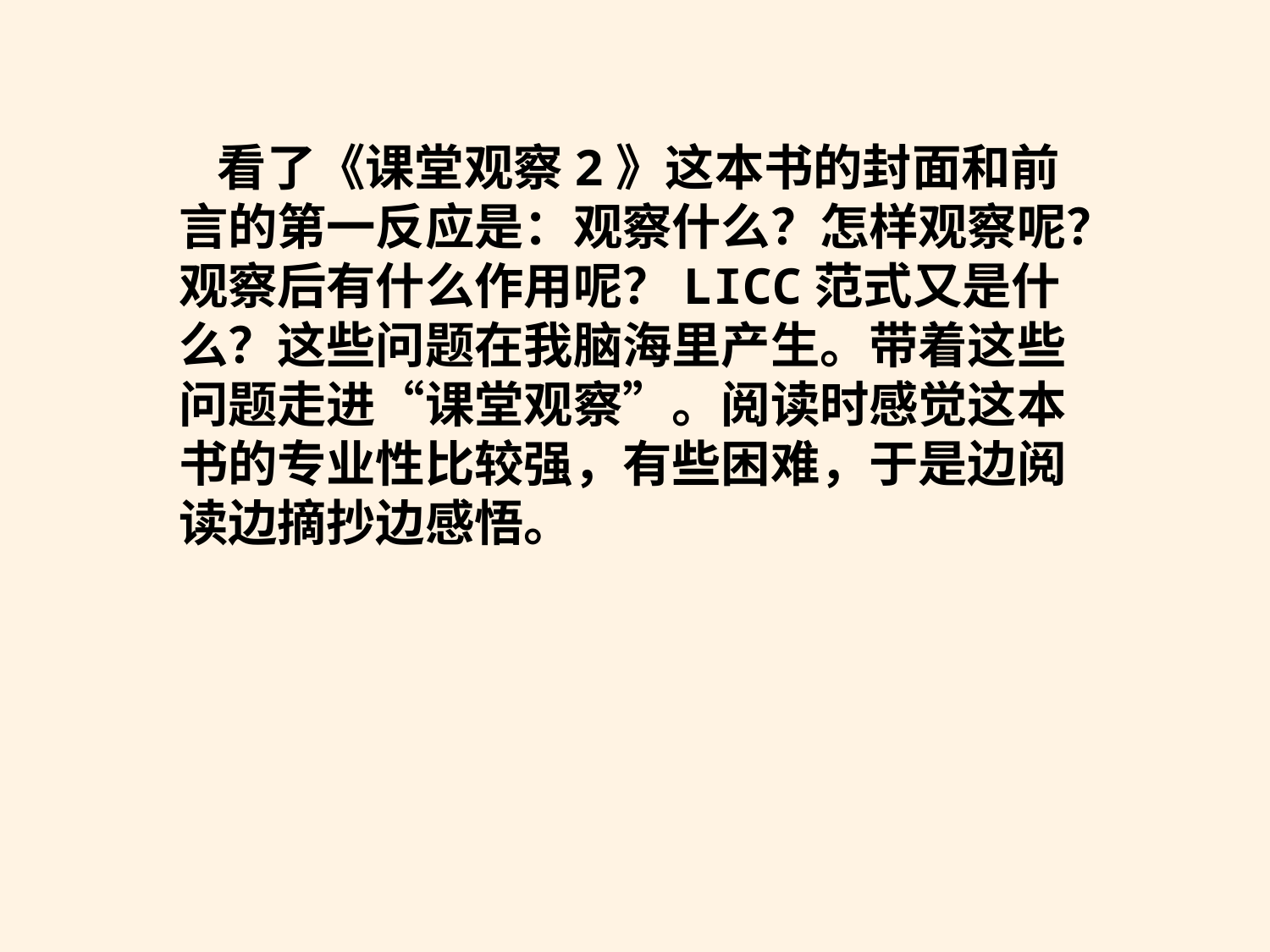

看了《课堂观察2》这本书的封面和前言的第一反应是：观察什么？怎样观察呢？观察后有什么作用呢？LICC范式又是什么？这些问题在我脑海里产生。带着这些问题走进“课堂观察”。阅读时感觉这本书的专业性比较强，有些困难，于是边阅读边摘抄边感悟。